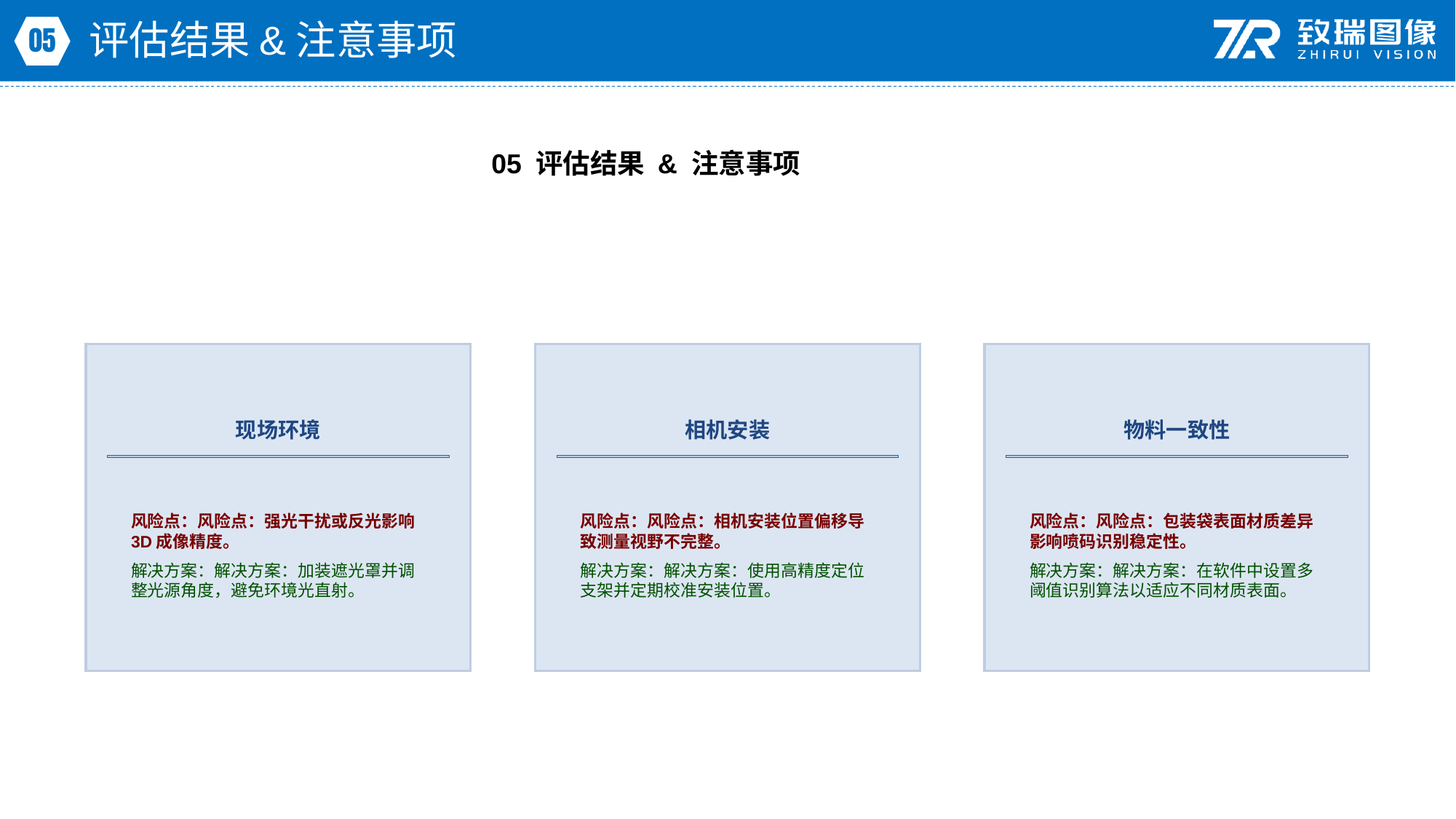

评估结果&注意事项
05

05 评估结果 & 注意事项

现场环境

相机安装

物料一致性

风险点：风险点：强光干扰或反光影响3D成像精度。
解决方案：解决方案：加装遮光罩并调整光源角度，避免环境光直射。

风险点：风险点：相机安装位置偏移导致测量视野不完整。
解决方案：解决方案：使用高精度定位支架并定期校准安装位置。

风险点：风险点：包装袋表面材质差异影响喷码识别稳定性。
解决方案：解决方案：在软件中设置多阈值识别算法以适应不同材质表面。